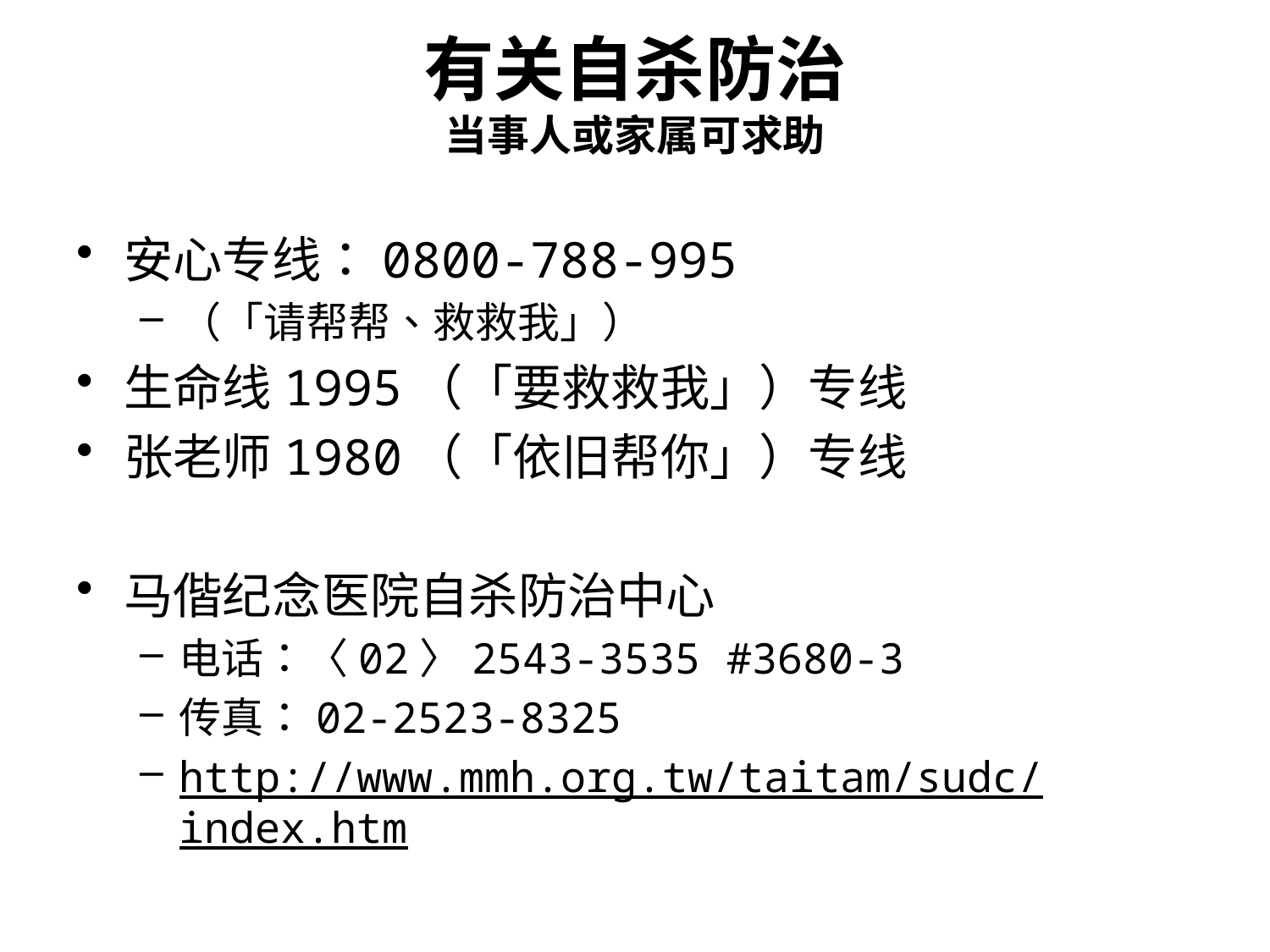

# 有关自杀防治 当事人或家属可求助
安心专线：0800-788-995
（「请帮帮、救救我」）
生命线1995（「要救救我」）专线
张老师1980（「依旧帮你」）专线

马偕纪念医院自杀防治中心
电话：〈02〉2543-3535 #3680-3
传真：02-2523-8325
http://www.mmh.org.tw/taitam/sudc/index.htm